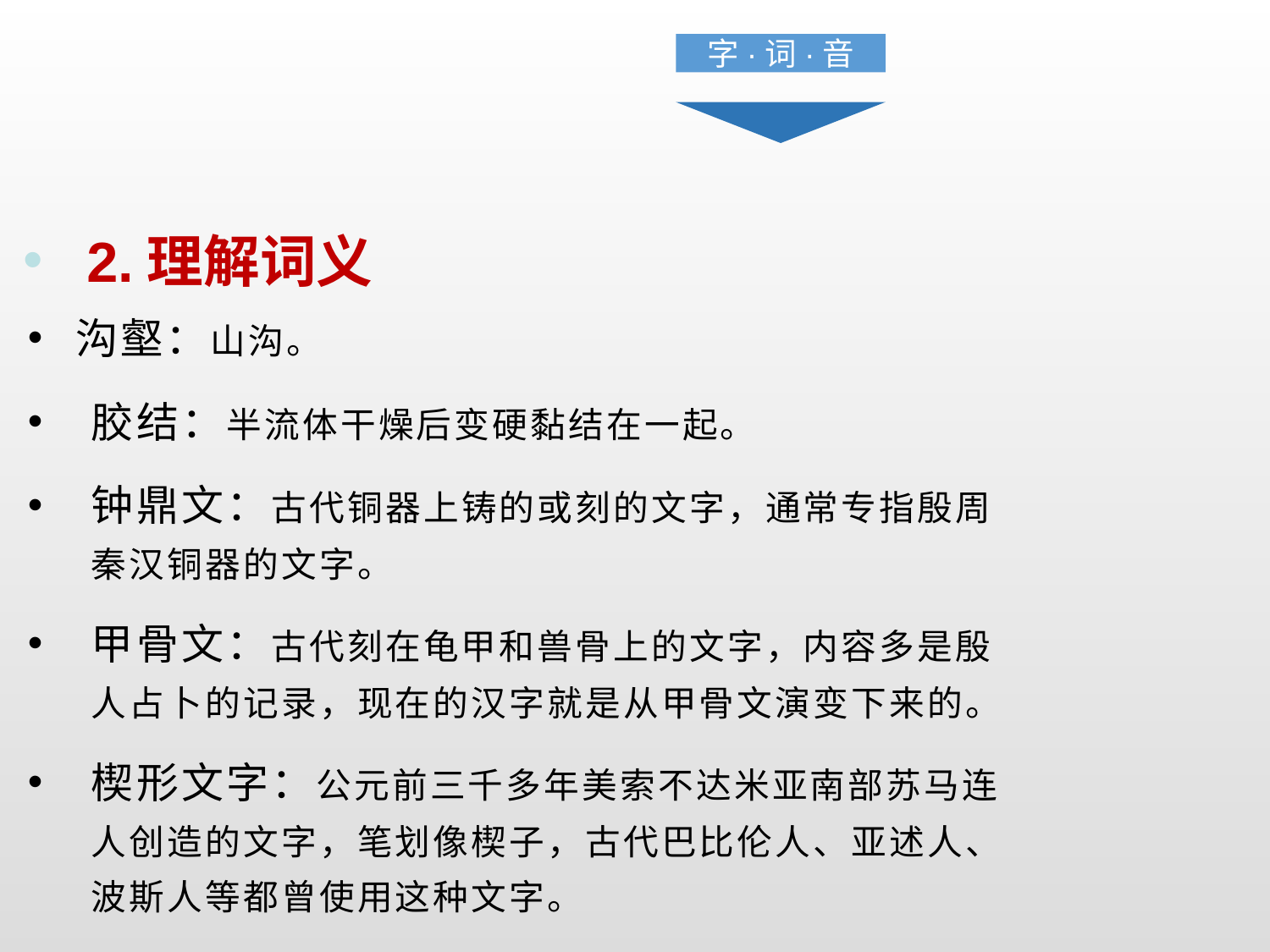

字·词·音

2.理解词义
沟壑：山沟。
胶结：半流体干燥后变硬黏结在一起。
钟鼎文：古代铜器上铸的或刻的文字，通常专指殷周秦汉铜器的文字。
甲骨文：古代刻在龟甲和兽骨上的文字，内容多是殷人占卜的记录，现在的汉字就是从甲骨文演变下来的。
楔形文字：公元前三千多年美索不达米亚南部苏马连人创造的文字，笔划像楔子，古代巴比伦人、亚述人、波斯人等都曾使用这种文字。